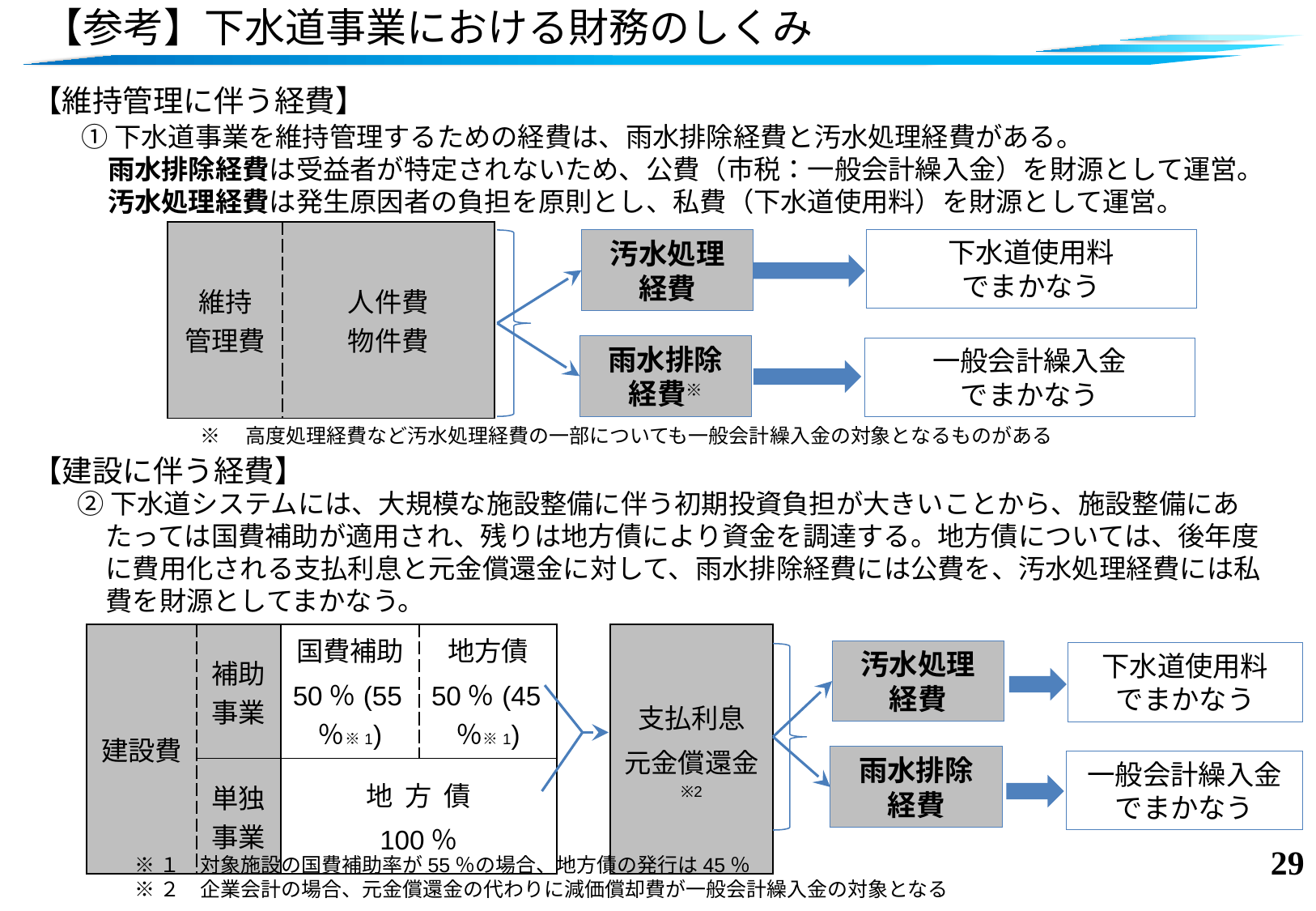

# 【参考】下水道事業における財務のしくみ
【維持管理に伴う経費】
①下水道事業を維持管理するための経費は、雨水排除経費と汚水処理経費がある。
　雨水排除経費は受益者が特定されないため、公費（市税：一般会計繰入金）を財源として運営。
　汚水処理経費は発生原因者の負担を原則とし、私費（下水道使用料）を財源として運営。
| 維持 管理費 | 人件費 物件費 |  |  |  |
| --- | --- | --- | --- | --- |
|  |  |  |  |  |
|  |  |  |  |  |
下水道使用料
でまかなう
汚水処理
経費

雨水排除
経費※
一般会計繰入金
でまかなう

※　高度処理経費など汚水処理経費の一部についても一般会計繰入金の対象となるものがある
【建設に伴う経費】
②下水道システムには、大規模な施設整備に伴う初期投資負担が大きいことから、施設整備にあたっては国費補助が適用され、残りは地方債により資金を調達する。地方債については、後年度に費用化される支払利息と元金償還金に対して、雨水排除経費には公費を、汚水処理経費には私費を財源としてまかなう。
| 建設費 | 補助事業 | 国費補助 50％(55％※1) | 地方債 50％(45％※1) |  | 支払利息 元金償還金 ※2 |
| --- | --- | --- | --- | --- | --- |
|  | 単独事業 | 地 方 債 100％ |  |  |  |
汚水処理
経費
下水道使用料
でまかなう

雨水排除
経費
一般会計繰入金
でまかなう

29
※１　対象施設の国費補助率が55％の場合、地方債の発行は45％
※２　企業会計の場合、元金償還金の代わりに減価償却費が一般会計繰入金の対象となる